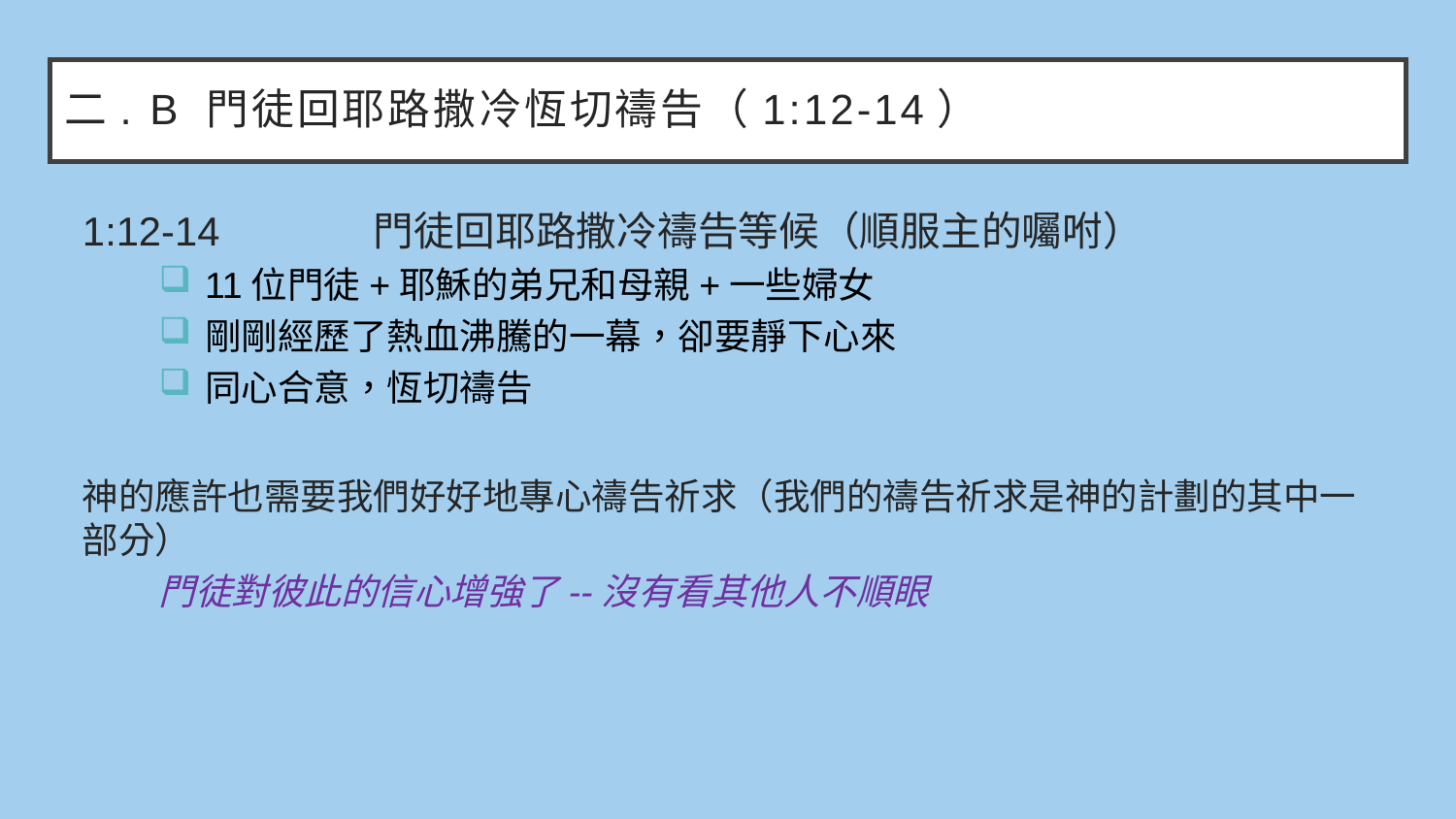

# 二. B 門徒回耶路撒冷恆切禱告（1:12-14）
1:12-14 	門徒回耶路撒冷禱告等候（順服主的囑咐）
11位門徒+耶穌的弟兄和母親+一些婦女
剛剛經歷了熱血沸騰的一幕，卻要靜下心來
同心合意，恆切禱告

神的應許也需要我們好好地專心禱告祈求（我們的禱告祈求是神的計劃的其中一部分）
門徒對彼此的信心增強了--沒有看其他人不順眼